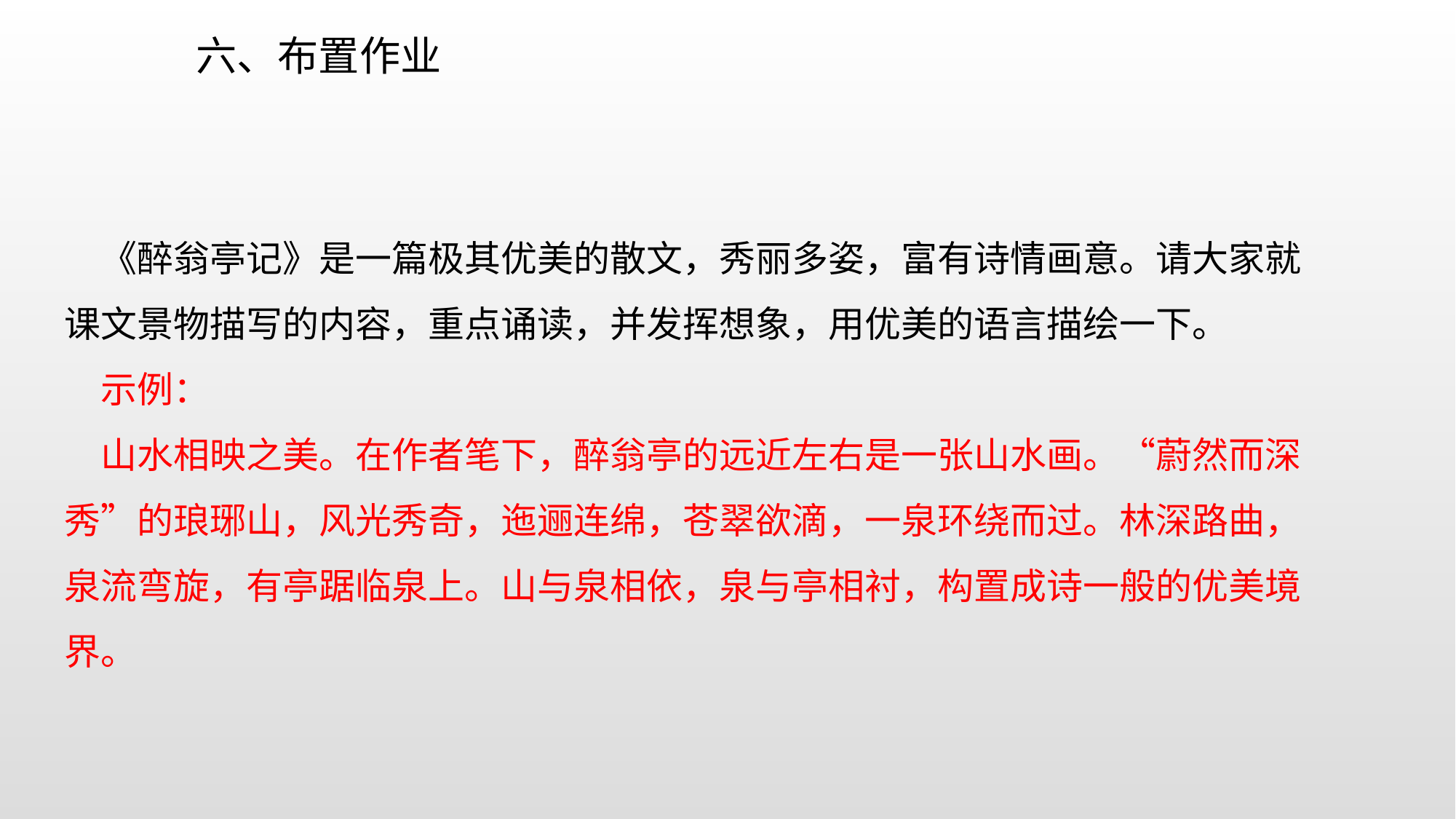

六、布置作业
《醉翁亭记》是一篇极其优美的散文，秀丽多姿，富有诗情画意。请大家就课文景物描写的内容，重点诵读，并发挥想象，用优美的语言描绘一下。
示例：
山水相映之美。在作者笔下，醉翁亭的远近左右是一张山水画。“蔚然而深秀”的琅琊山，风光秀奇，迤逦连绵，苍翠欲滴，一泉环绕而过。林深路曲，泉流弯旋，有亭踞临泉上。山与泉相依，泉与亭相衬，构置成诗一般的优美境界。